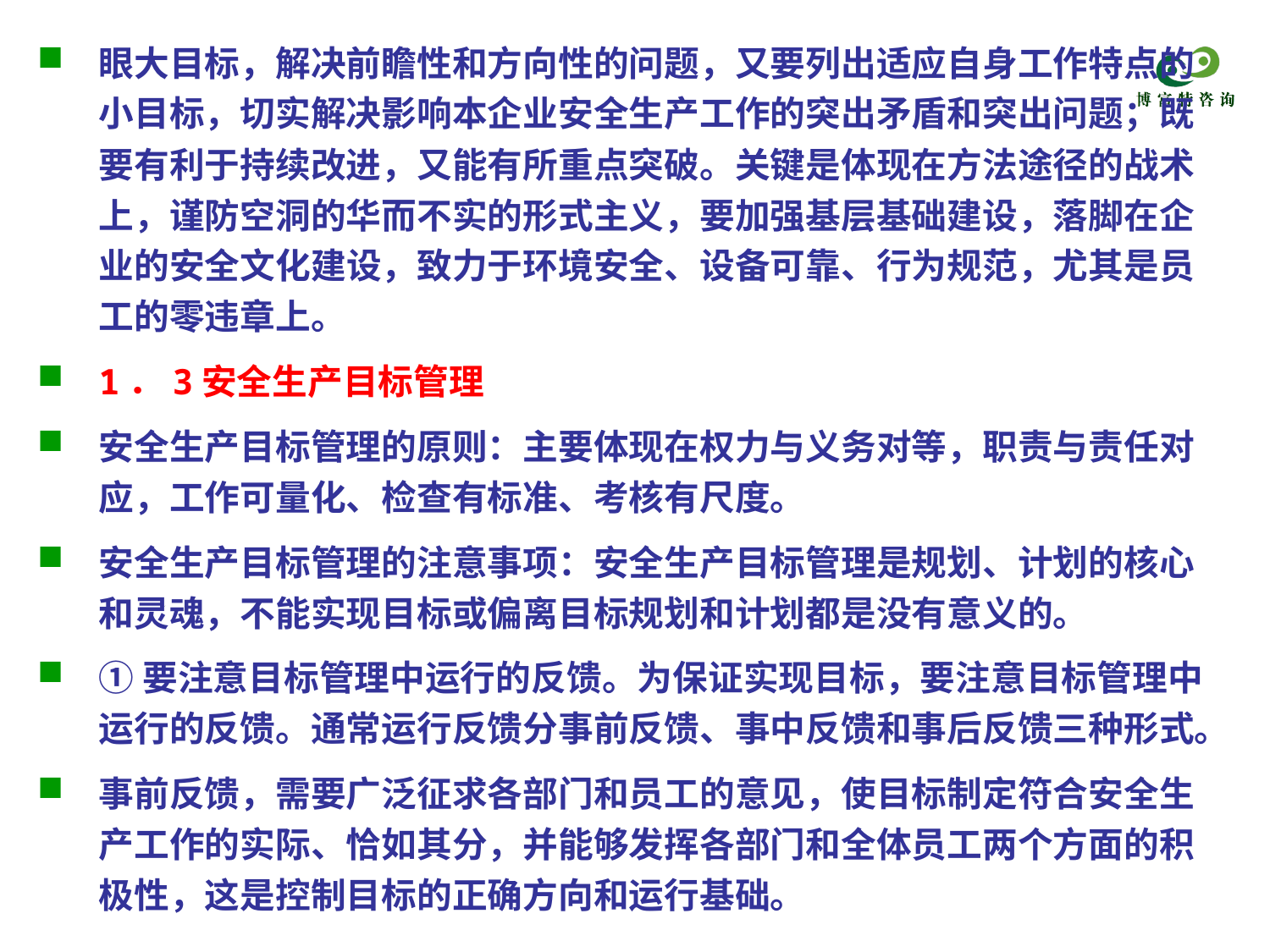

眼大目标，解决前瞻性和方向性的问题，又要列出适应自身工作特点的小目标，切实解决影响本企业安全生产工作的突出矛盾和突出问题；既要有利于持续改进，又能有所重点突破。关键是体现在方法途径的战术上，谨防空洞的华而不实的形式主义，要加强基层基础建设，落脚在企业的安全文化建设，致力于环境安全、设备可靠、行为规范，尤其是员工的零违章上。
1．3安全生产目标管理
安全生产目标管理的原则：主要体现在权力与义务对等，职责与责任对应，工作可量化、检查有标准、考核有尺度。
安全生产目标管理的注意事项：安全生产目标管理是规划、计划的核心和灵魂，不能实现目标或偏离目标规划和计划都是没有意义的。
①要注意目标管理中运行的反馈。为保证实现目标，要注意目标管理中运行的反馈。通常运行反馈分事前反馈、事中反馈和事后反馈三种形式。
事前反馈，需要广泛征求各部门和员工的意见，使目标制定符合安全生产工作的实际、恰如其分，并能够发挥各部门和全体员工两个方面的积极性，这是控制目标的正确方向和运行基础。